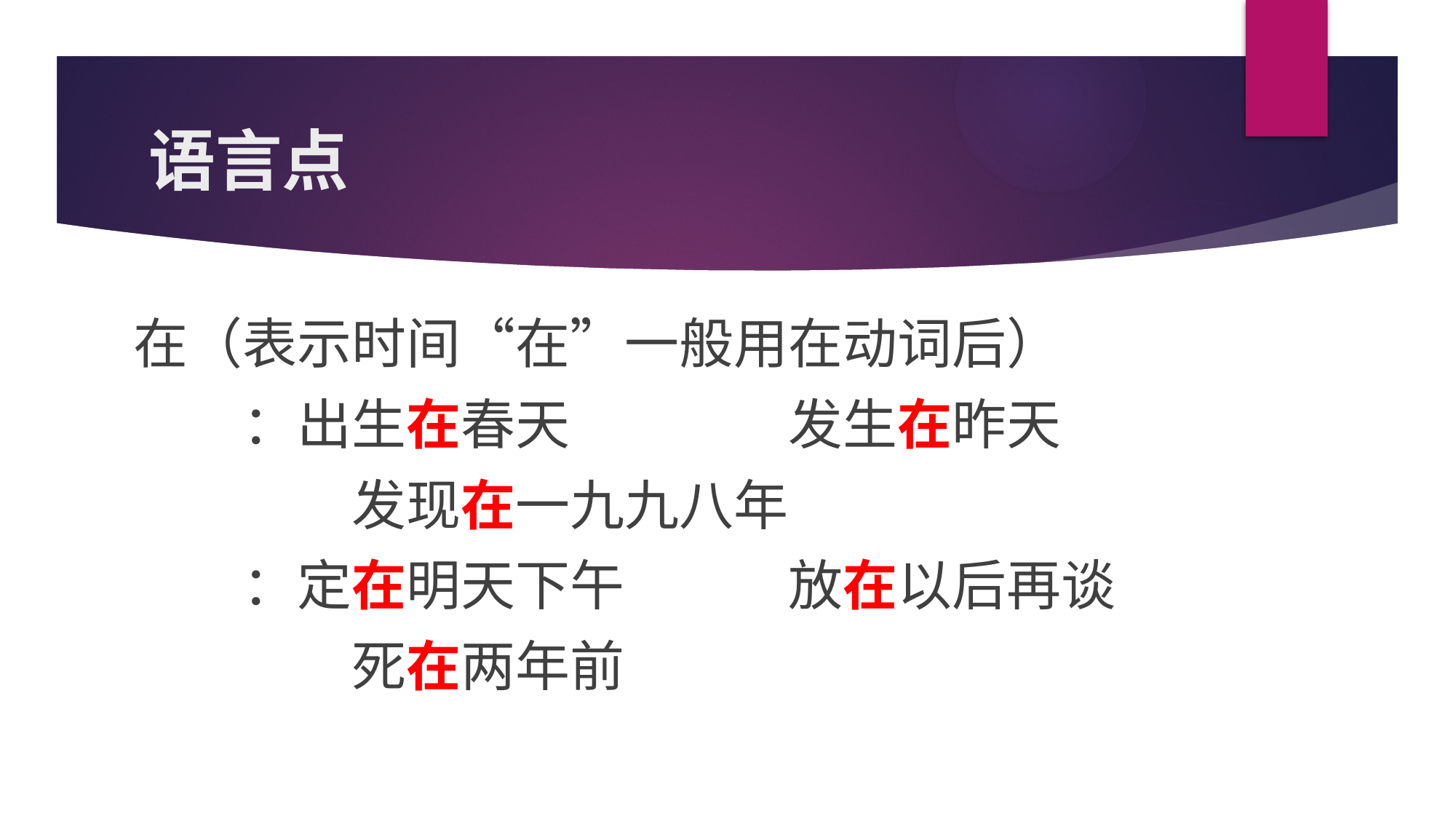

# 语言点
在（表示时间“在”一般用在动词后）
	：出生在春天		发生在昨天
		发现在一九九八年
	：定在明天下午		放在以后再谈
		死在两年前